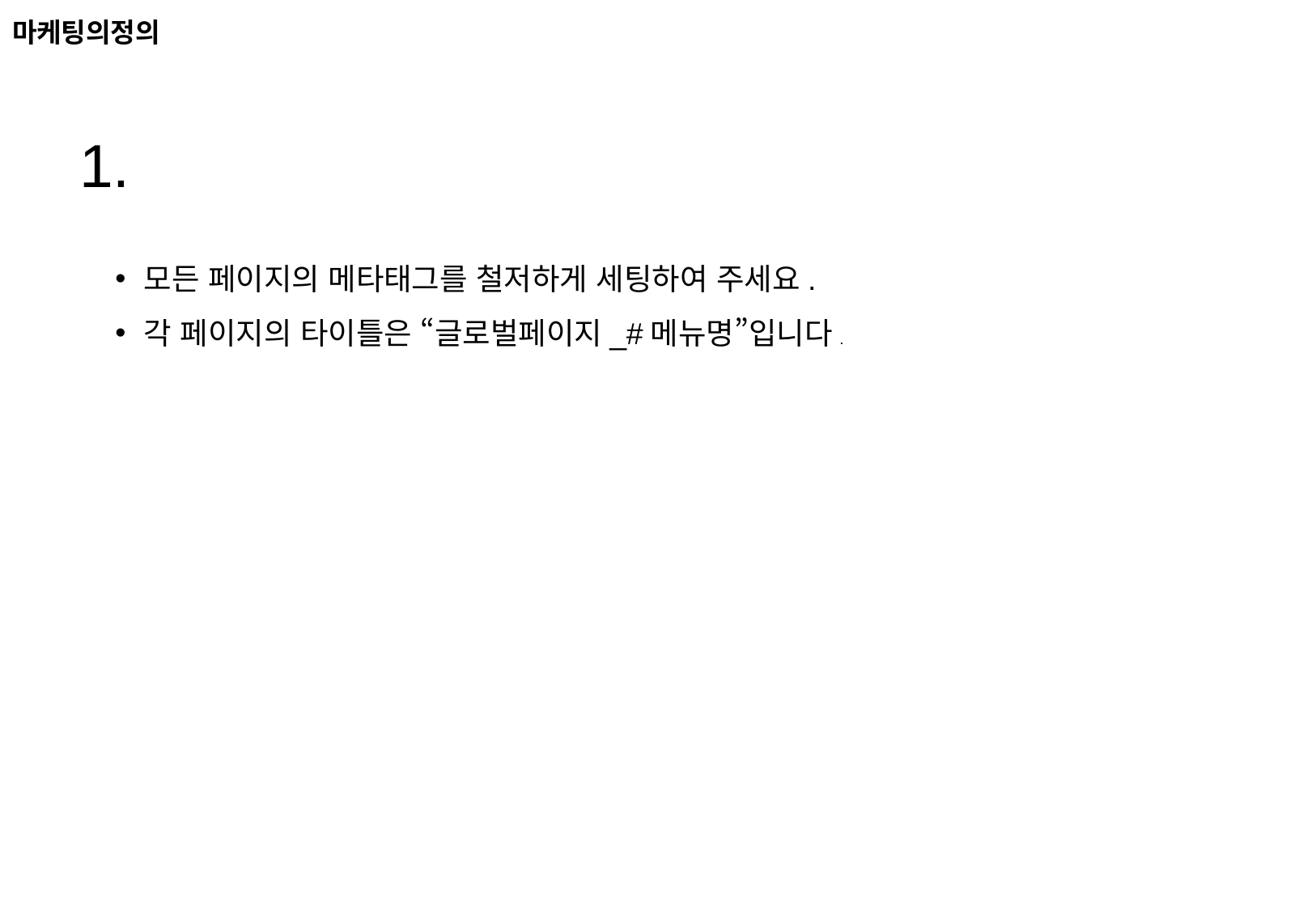

# 마케팅의정의
1.
모든 페이지의 메타태그를 철저하게 세팅하여 주세요.
각 페이지의 타이틀은 “글로벌페이지_#메뉴명”입니다.